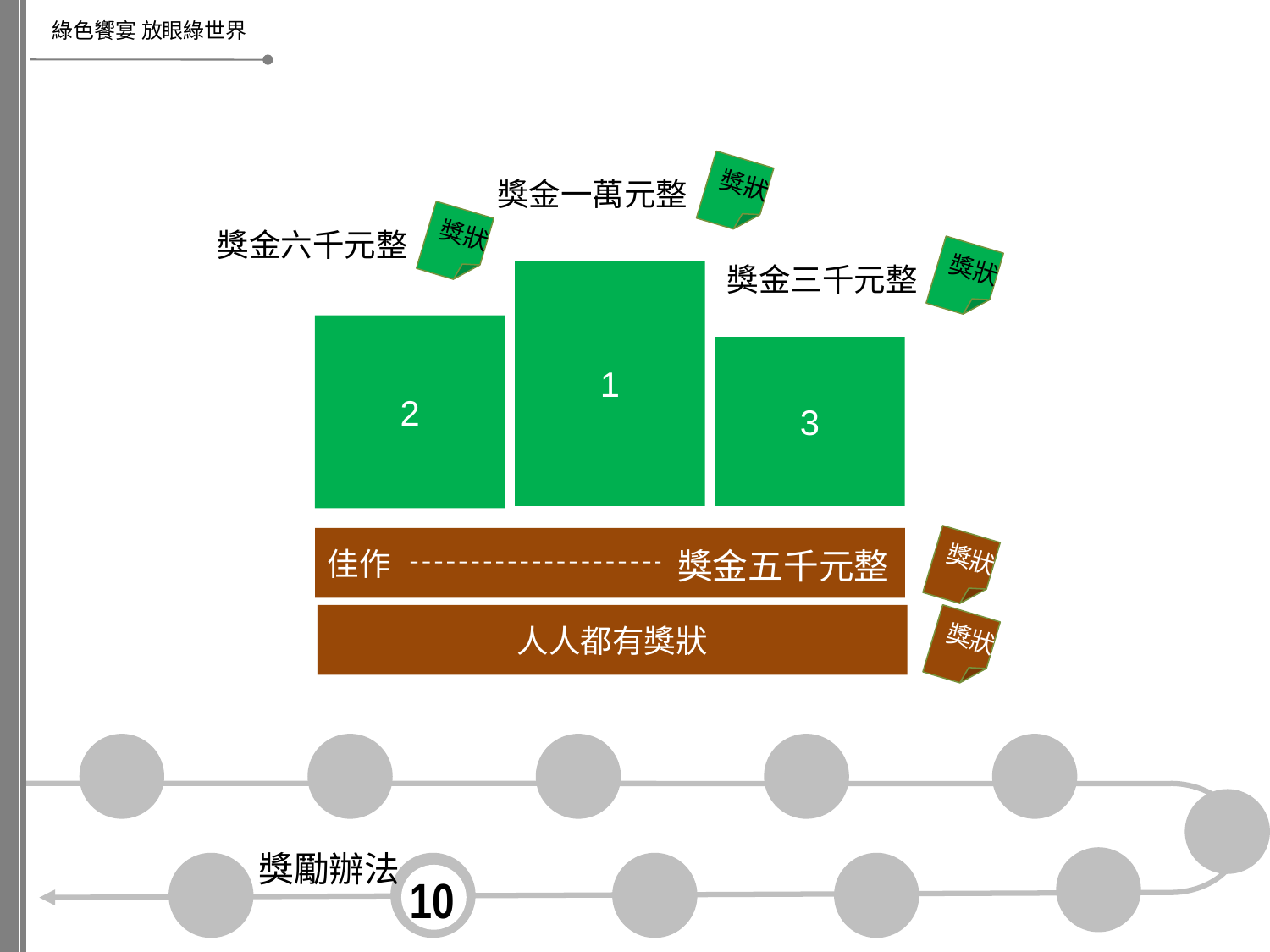

獎狀
獎金一萬元整
1
獎狀
獎金六千元整
2
獎狀
獎金三千元整
3
佳作
獎狀
獎金五千元整

人人都有獎狀
獎狀
獎勵辦法
10